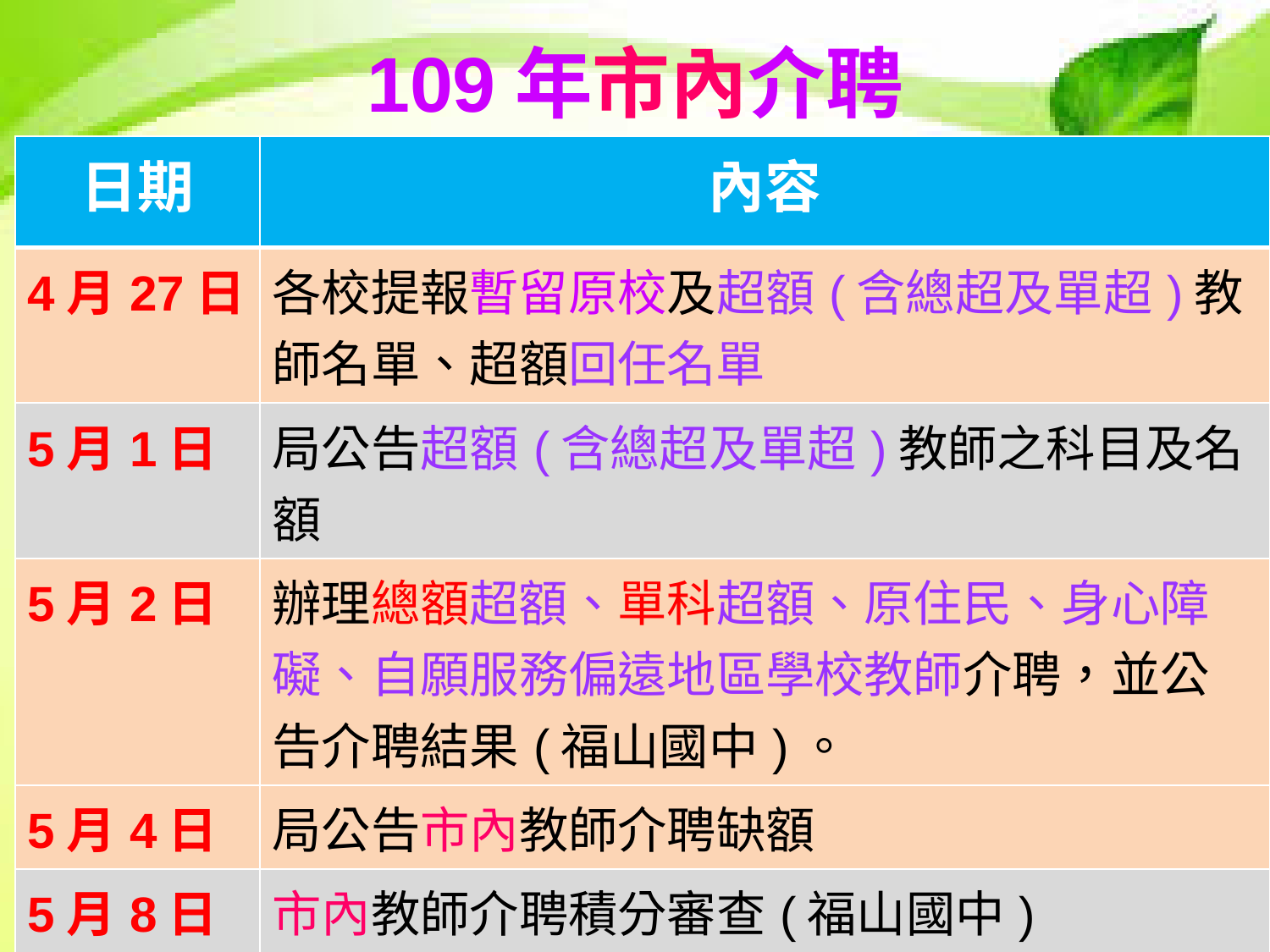

# 109年市內介聘
| 日期 | 內容 |
| --- | --- |
| 4月27日 | 各校提報暫留原校及超額(含總超及單超)教師名單、超額回任名單 |
| 5月1日 | 局公告超額(含總超及單超)教師之科目及名額 |
| 5月2日 | 辦理總額超額、單科超額、原住民、身心障礙、自願服務偏遠地區學校教師介聘，並公告介聘結果(福山國中)。 |
| 5月4日 | 局公告市內教師介聘缺額 |
| 5月8日 | 市內教師介聘積分審查(福山國中) |
| 5月11日 | 局公告市內教師介聘結果 |